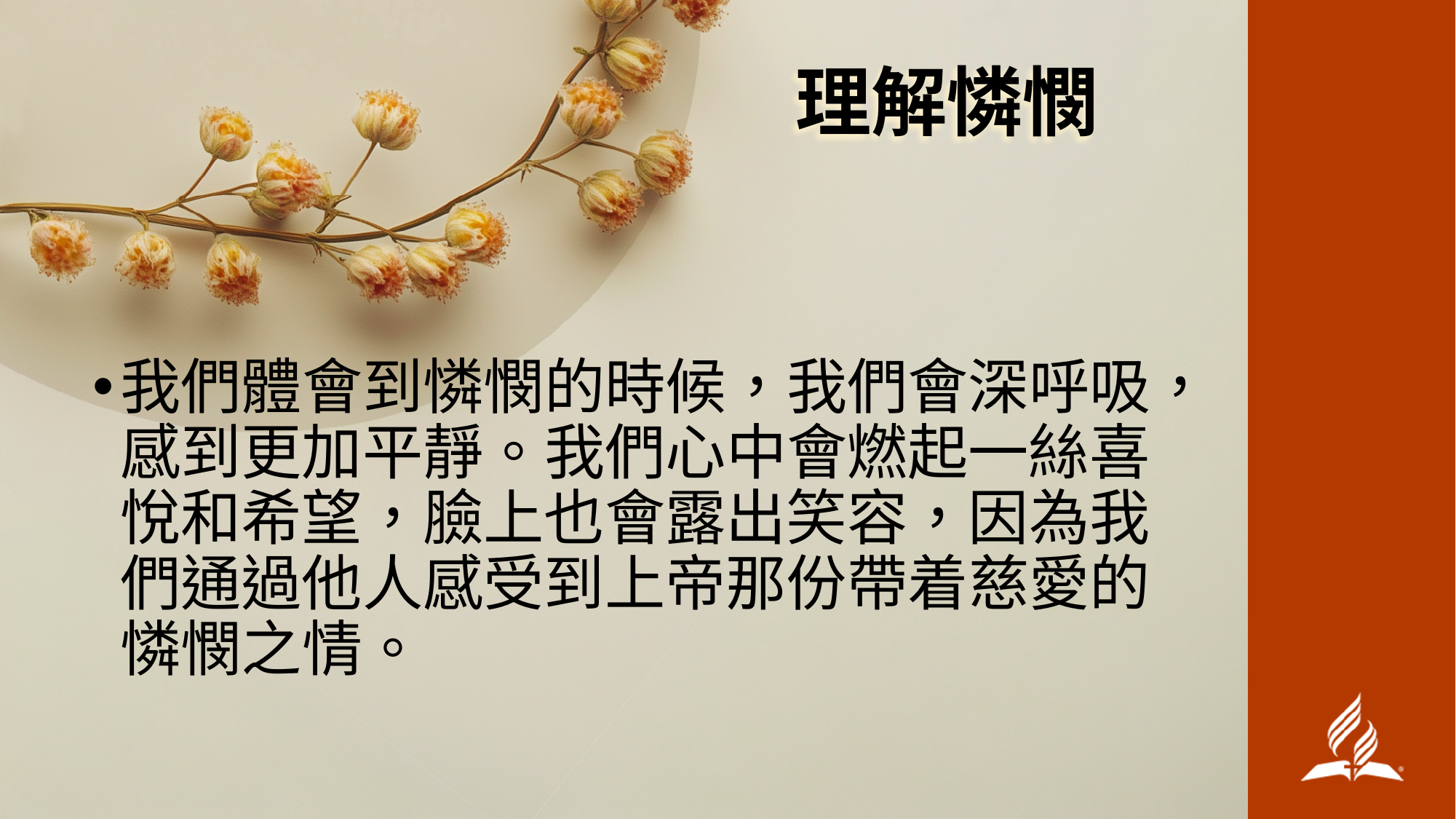

#
理解憐憫
我們體會到憐憫的時候，我們會深呼吸，感到更加平靜。我們心中會燃起一絲喜悅和希望，臉上也會露出笑容，因為我們通過他人感受到上帝那份帶着慈愛的憐憫之情。